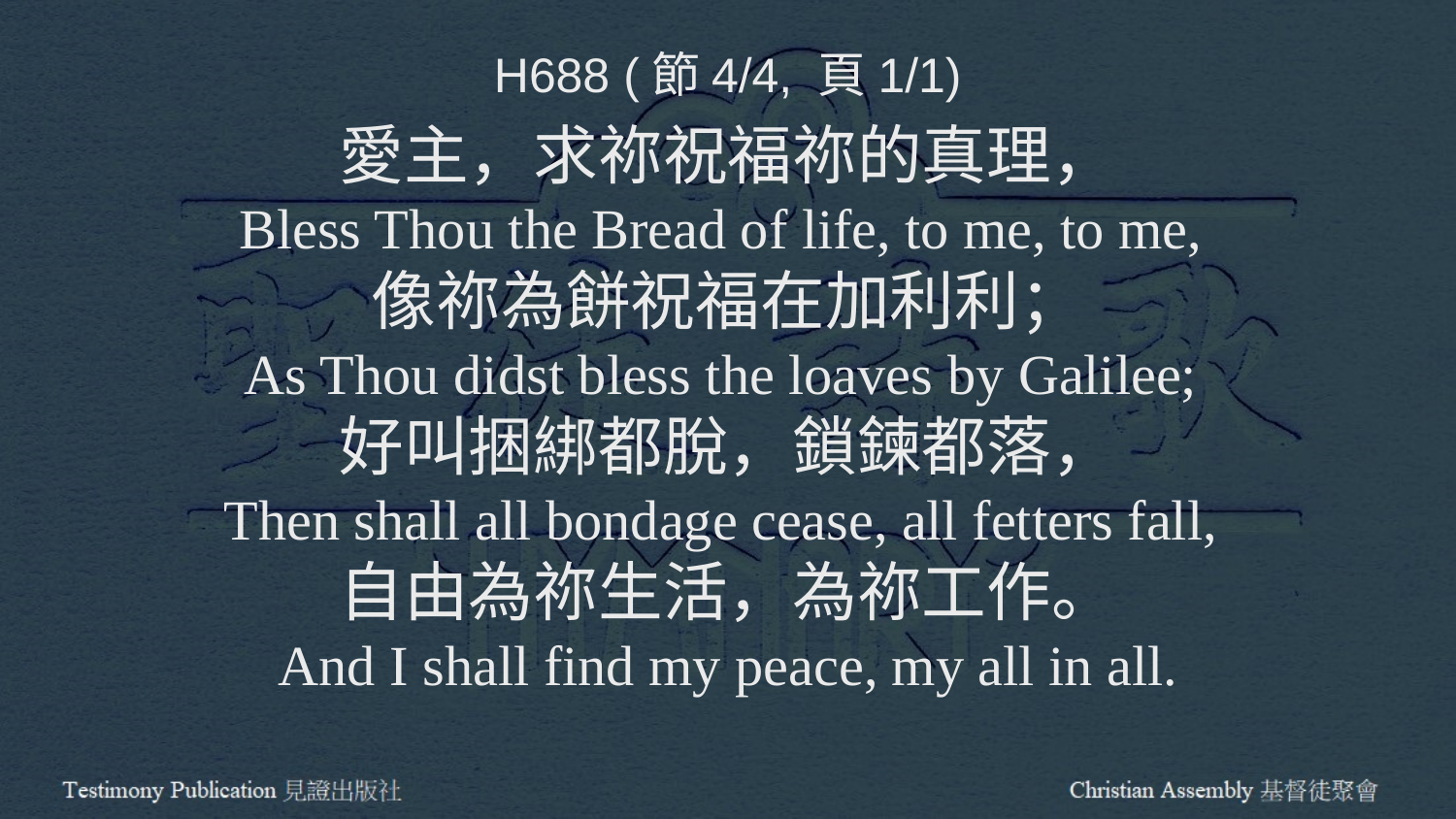

H688 (節4/4, 頁1/1)
愛主，求祢祝福祢的真理，
Bless Thou the Bread of life, to me, to me,
像祢為餅祝福在加利利；
As Thou didst bless the loaves by Galilee;
好叫捆綁都脫，鎖鍊都落，
Then shall all bondage cease, all fetters fall,
自由為祢生活，為祢工作。
And I shall find my peace, my all in all.